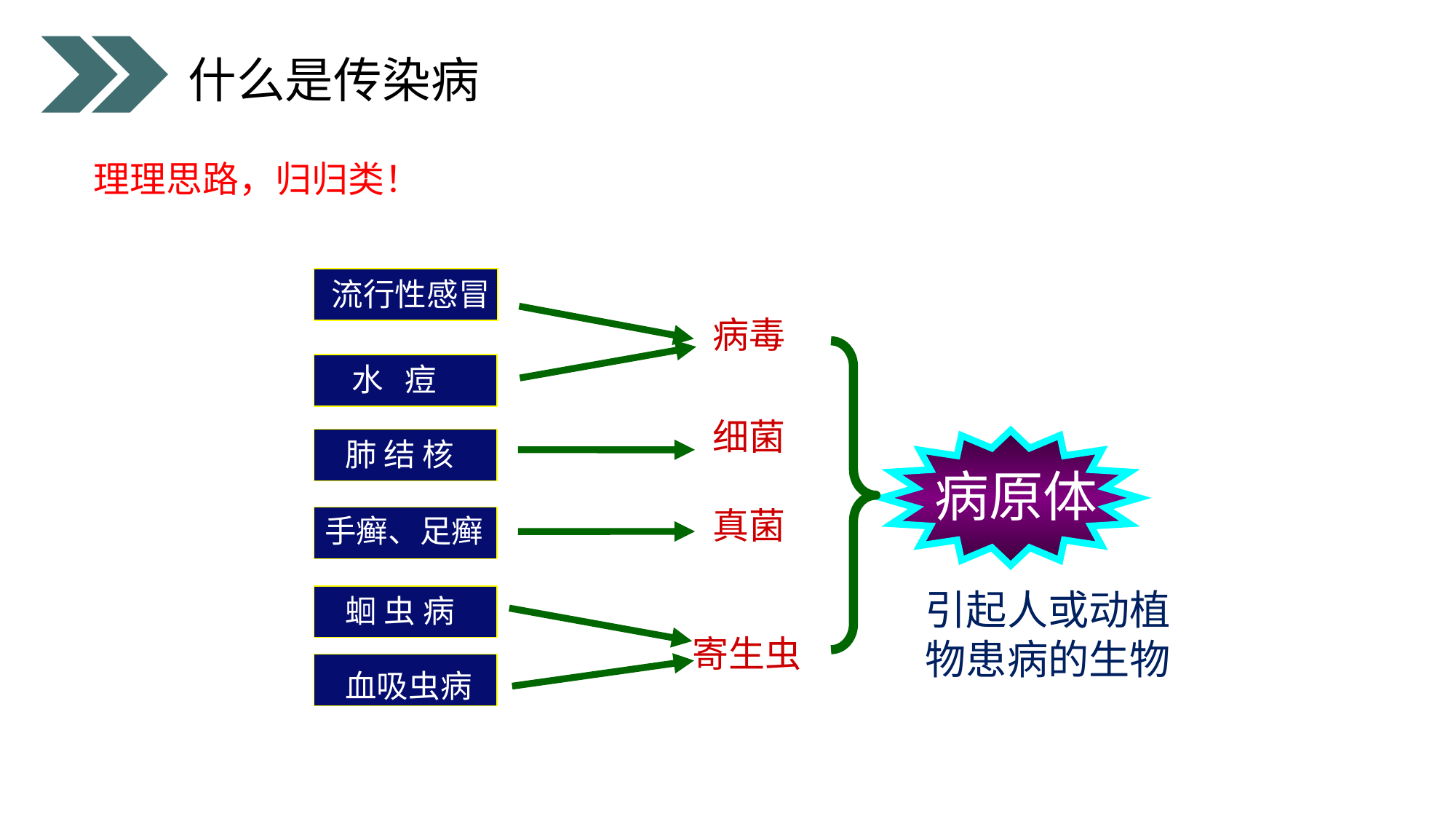

什么是传染病
理理思路，归归类！

流行性感冒
病毒

水   痘
细菌

肺 结 核

病原体

真菌
手癣、足癣

引起人或动植物患病的生物

蛔 虫 病

寄生虫

血吸虫病